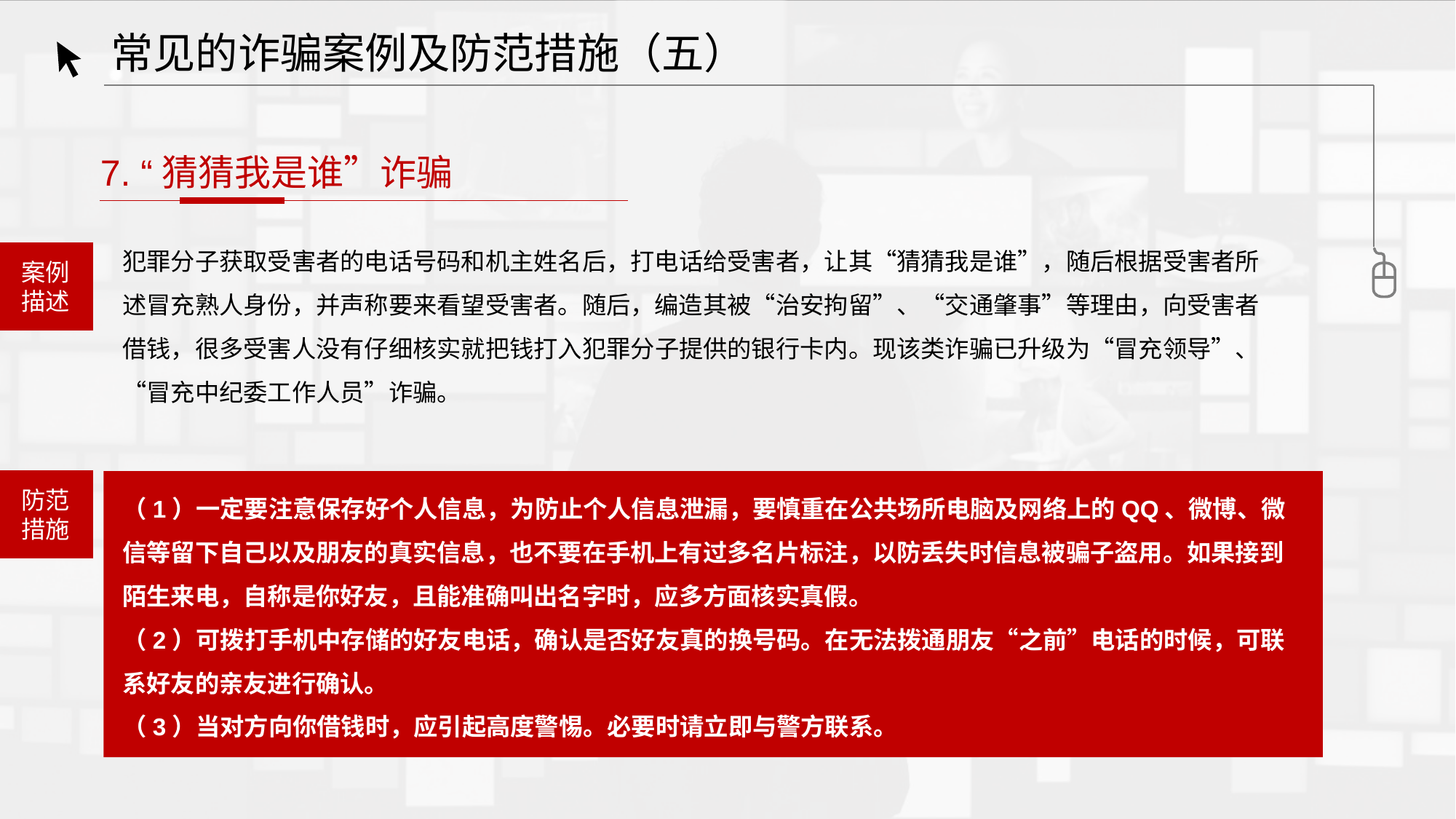

常见的诈骗案例及防范措施（五）
7. “猜猜我是谁”诈骗

犯罪分子获取受害者的电话号码和机主姓名后，打电话给受害者，让其“猜猜我是谁”，随后根据受害者所述冒充熟人身份，并声称要来看望受害者。随后，编造其被“治安拘留”、“交通肇事”等理由，向受害者借钱，很多受害人没有仔细核实就把钱打入犯罪分子提供的银行卡内。现该类诈骗已升级为“冒充领导”、“冒充中纪委工作人员”诈骗。

案例
描述

防范
措施

（1）一定要注意保存好个人信息，为防止个人信息泄漏，要慎重在公共场所电脑及网络上的QQ、微博、微信等留下自己以及朋友的真实信息，也不要在手机上有过多名片标注，以防丢失时信息被骗子盗用。如果接到陌生来电，自称是你好友，且能准确叫出名字时，应多方面核实真假。
（2）可拨打手机中存储的好友电话，确认是否好友真的换号码。在无法拨通朋友“之前”电话的时候，可联系好友的亲友进行确认。
（3）当对方向你借钱时，应引起高度警惕。必要时请立即与警方联系。